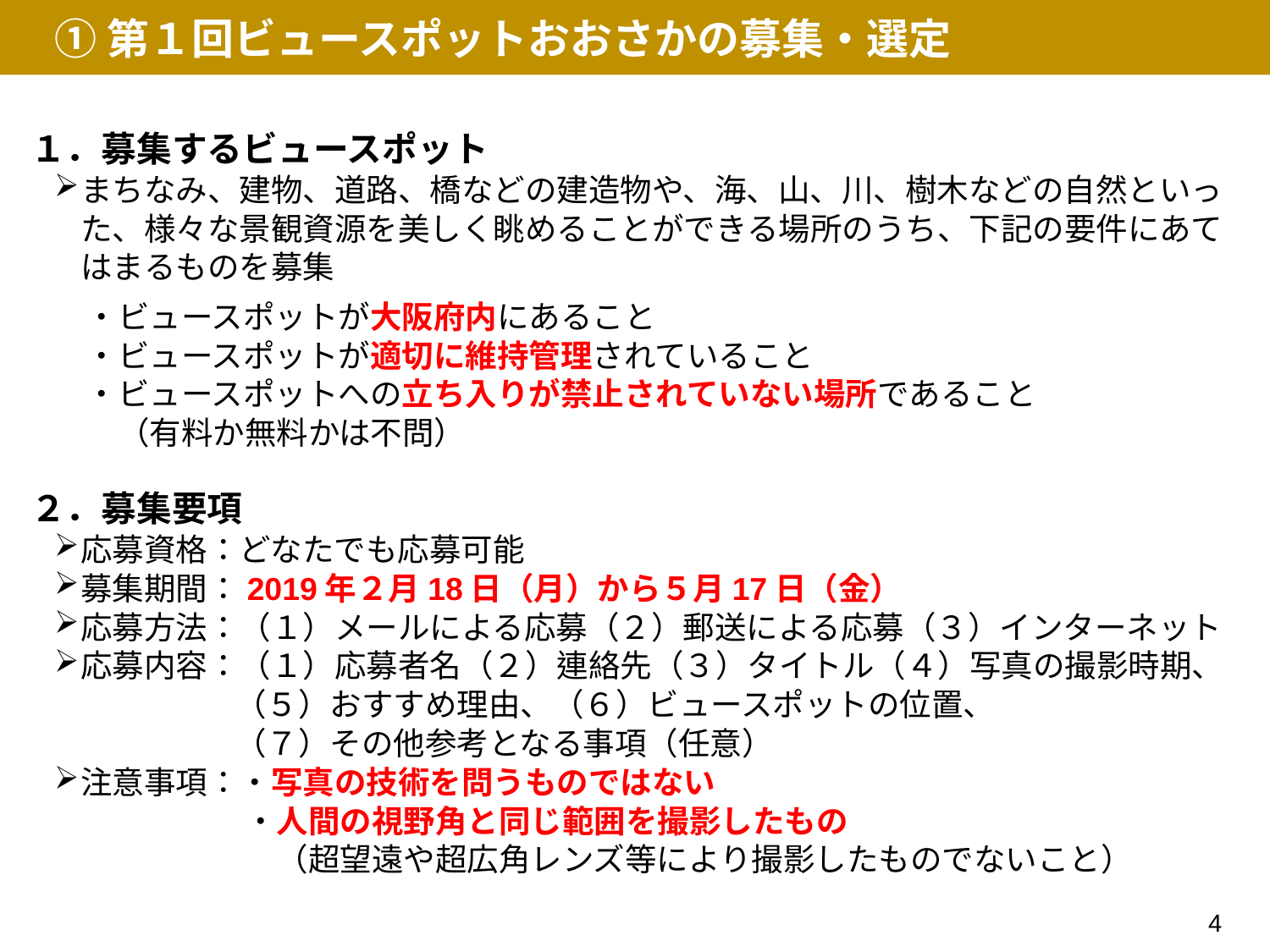

① 第１回ビュースポットおおさかの募集・選定
１．募集するビュースポット
まちなみ、建物、道路、橋などの建造物や、海、山、川、樹木などの自然といった、様々な景観資源を美しく眺めることができる場所のうち、下記の要件にあてはまるものを募集
　・ビュースポットが大阪府内にあること
　・ビュースポットが適切に維持管理されていること
　・ビュースポットへの立ち入りが禁止されていない場所であること
　　（有料か無料かは不問）

２．募集要項
応募資格：どなたでも応募可能
募集期間：2019年２月18日（月）から５月17日（金）
応募方法：（１）メールによる応募（２）郵送による応募（３）インターネット
応募内容：（１）応募者名（２）連絡先（３）タイトル（４）写真の撮影時期、
　　　　　   （５）おすすめ理由、（６）ビュースポットの位置、
　　　　　   （７）その他参考となる事項（任意）
注意事項：・写真の技術を問うものではない
　　　　　　・人間の視野角と同じ範囲を撮影したもの
　　　　　　　（超望遠や超広角レンズ等により撮影したものでないこと）

4